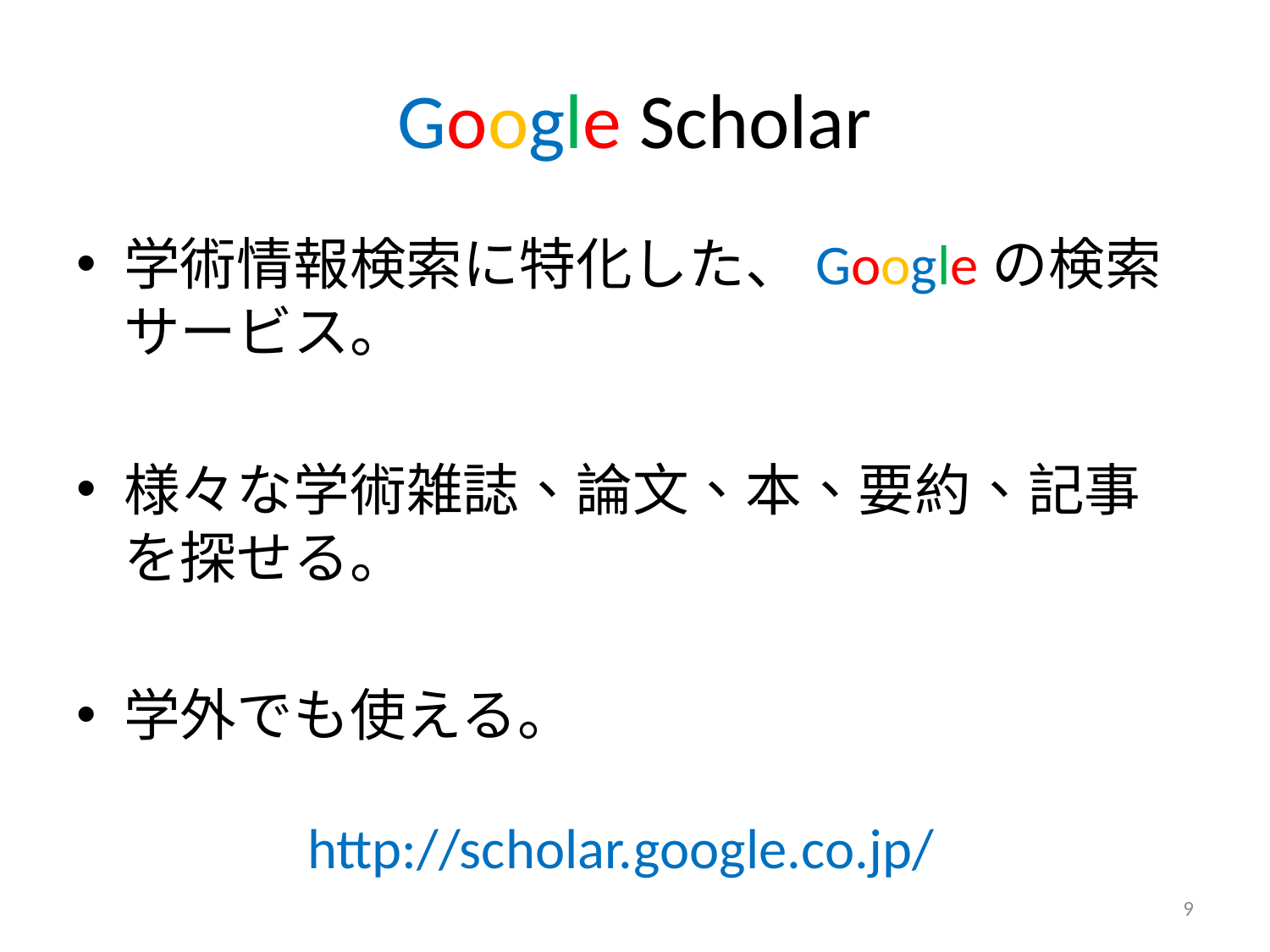

# Google Scholar
学術情報検索に特化した、Googleの検索サービス。

様々な学術雑誌、論文、本、要約、記事を探せる。

学外でも使える。

http://scholar.google.co.jp/
9